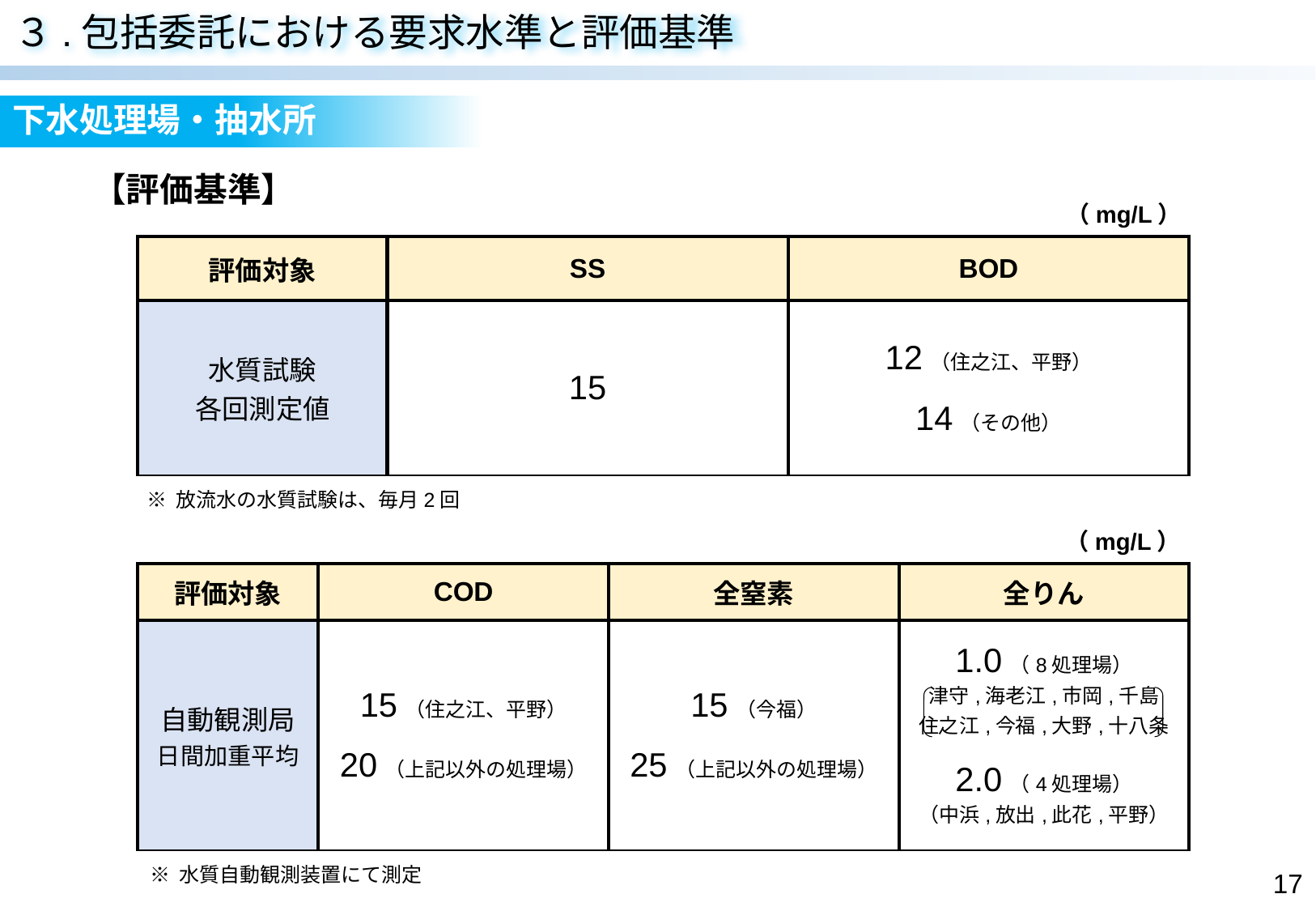

３.包括委託における要求水準と評価基準
下水処理場・抽水所
# 【評価基準】
（mg/L）
| 評価対象 | SS | BOD |
| --- | --- | --- |
| 水質試験 各回測定値 | 15 | 12（住之江、平野） 14（その他） |
※ 放流水の水質試験は、毎月2回
（mg/L）
| 評価対象 | COD | 全窒素 | 全りん |
| --- | --- | --- | --- |
| 自動観測局 日間加重平均 | 15（住之江、平野） 20（上記以外の処理場） | 15（今福） 25（上記以外の処理場） | 1.0（8処理場） 津守,海老江,市岡,千島 住之江,今福,大野,十八条 2.0（4処理場） （中浜,放出,此花,平野） |

17
※ 水質自動観測装置にて測定